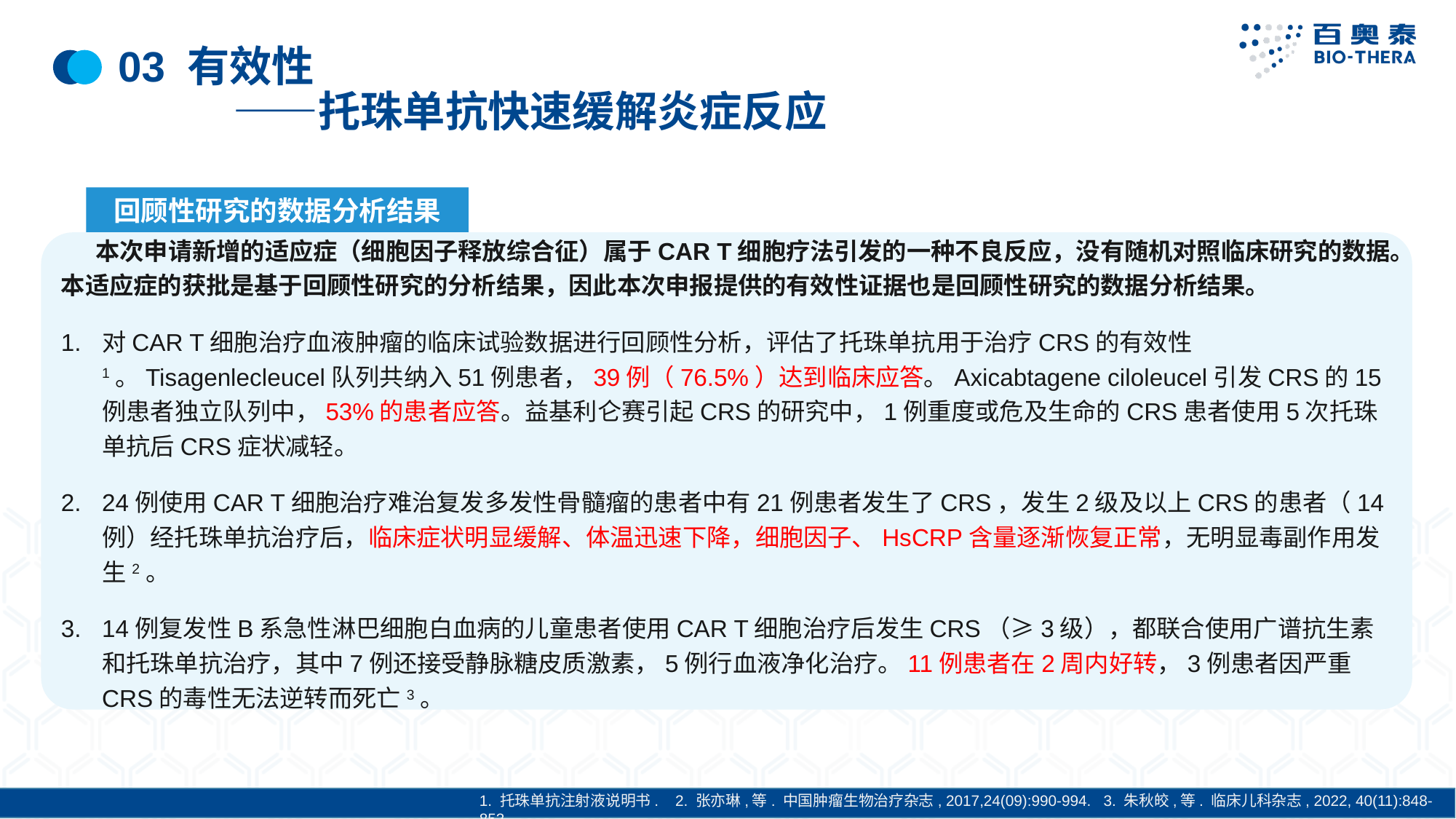

# 03 有效性 ——托珠单抗快速缓解炎症反应
回顾性研究的数据分析结果
      本次申请新增的适应症（细胞因子释放综合征）属于CAR T细胞疗法引发的一种不良反应，没有随机对照临床研究的数据。本适应症的获批是基于回顾性研究的分析结果，因此本次申报提供的有效性证据也是回顾性研究的数据分析结果。
对CAR T细胞治疗血液肿瘤的临床试验数据进行回顾性分析，评估了托珠单抗用于治疗CRS的有效性1。Tisagenlecleucel队列共纳入51例患者，39例（76.5%）达到临床应答。Axicabtagene ciloleucel引发CRS的15例患者独立队列中，53%的患者应答。益基利仑赛引起CRS的研究中，1例重度或危及生命的CRS患者使用5次托珠单抗后CRS症状减轻。
24例使用CAR T细胞治疗难治复发多发性骨髓瘤的患者中有21例患者发生了CRS，发生2级及以上CRS的患者（14例）经托珠单抗治疗后，临床症状明显缓解、体温迅速下降，细胞因子、HsCRP含量逐渐恢复正常，无明显毒副作用发生2。
14例复发性B系急性淋巴细胞白血病的儿童患者使用CAR T细胞治疗后发生CRS（≥3级），都联合使用广谱抗生素和托珠单抗治疗，其中7例还接受静脉糖皮质激素，5例行血液净化治疗。11例患者在2周内好转，3例患者因严重CRS的毒性无法逆转而死亡3。
1. 托珠单抗注射液说明书.    2. 张亦琳,等. 中国肿瘤生物治疗杂志, 2017,24(09):990-994.   3. 朱秋皎,等. 临床儿科杂志, 2022, 40(11):848-853.